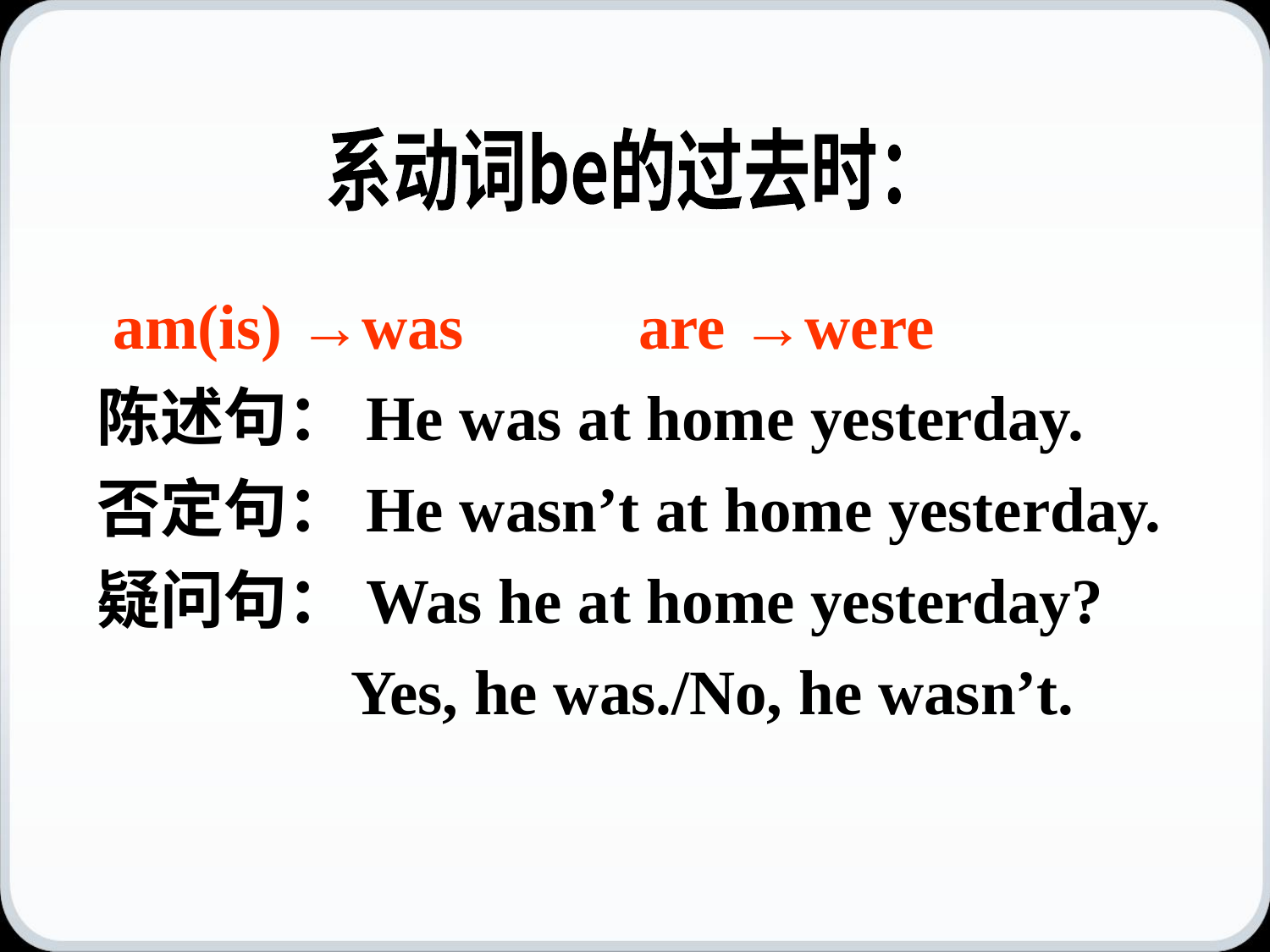

系动词be的过去时：

 am(is) →was           are →were
陈述句：He was at home yesterday.
否定句：He wasn’t at home yesterday.
疑问句：Was he at home yesterday?
                Yes, he was./No, he wasn’t.